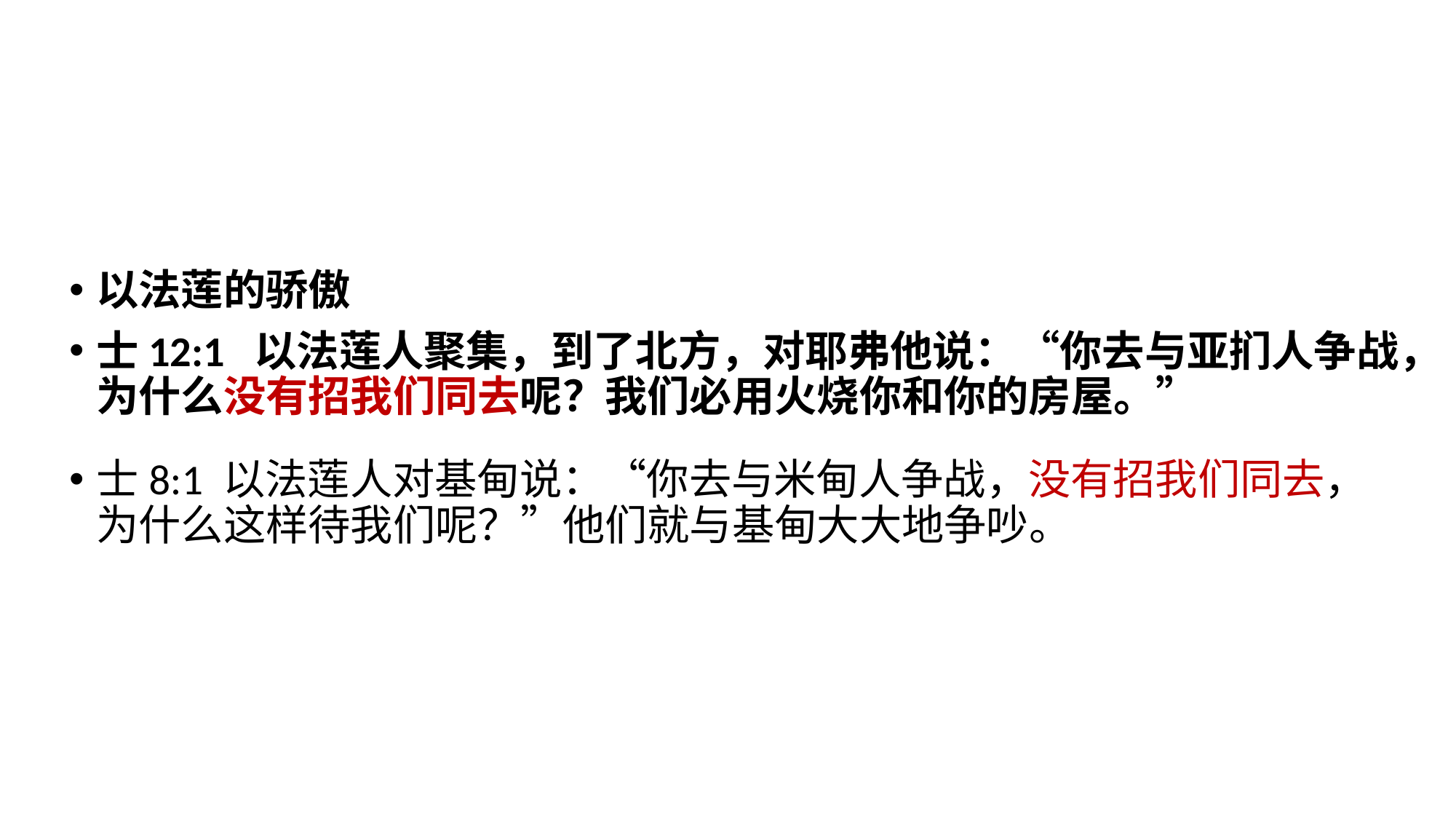

以法莲的骄傲
士12:1  以法莲人聚集，到了北方，对耶弗他说：“你去与亚扪人争战，为什么没有招我们同去呢？我们必用火烧你和你的房屋。”

士8:1 以法莲人对基甸说：“你去与米甸人争战，没有招我们同去，为什么这样待我们呢？”他们就与基甸大大地争吵。